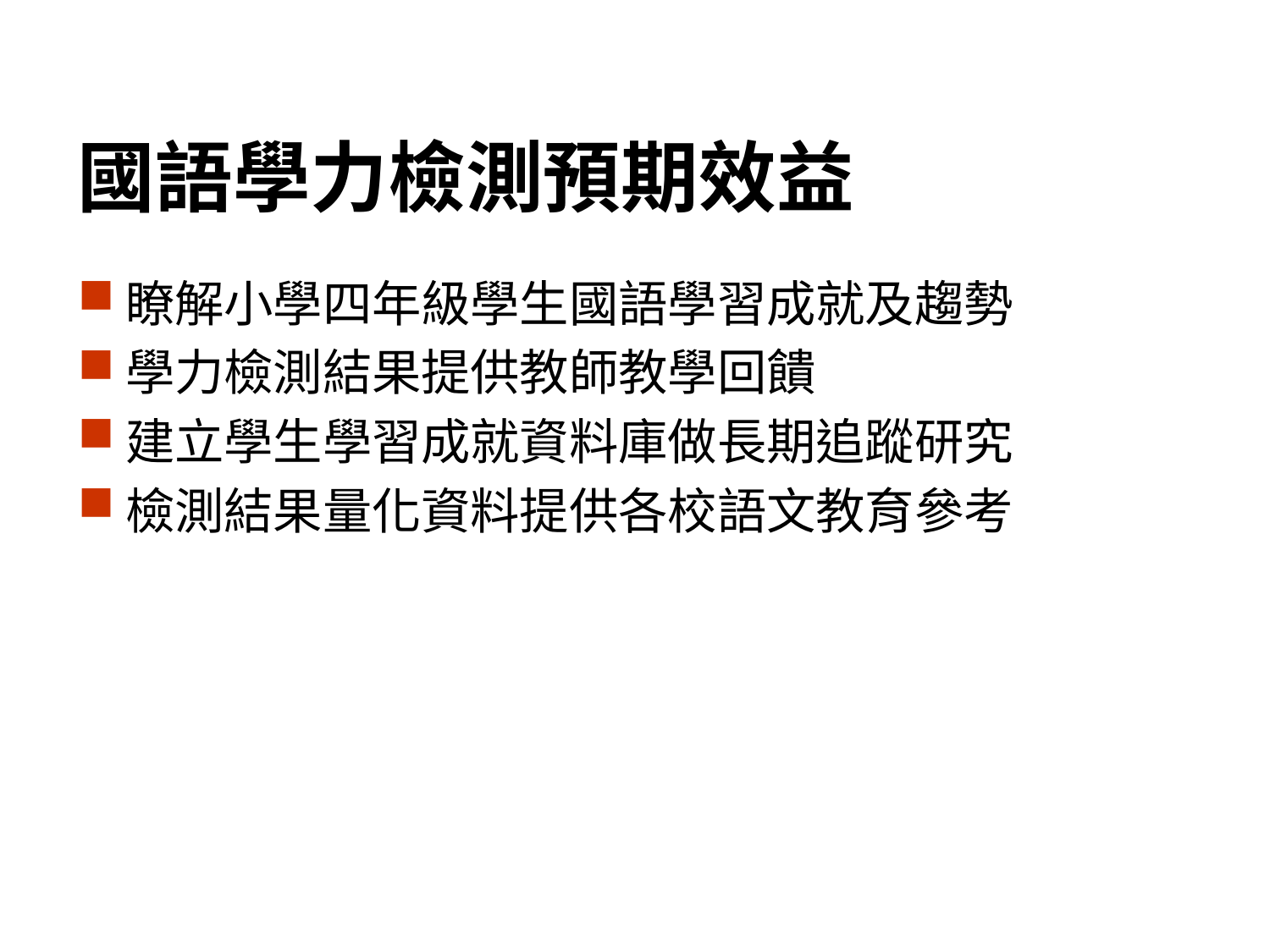

國語學力檢測預期效益
瞭解小學四年級學生國語學習成就及趨勢
學力檢測結果提供教師教學回饋
建立學生學習成就資料庫做長期追蹤研究
檢測結果量化資料提供各校語文教育參考